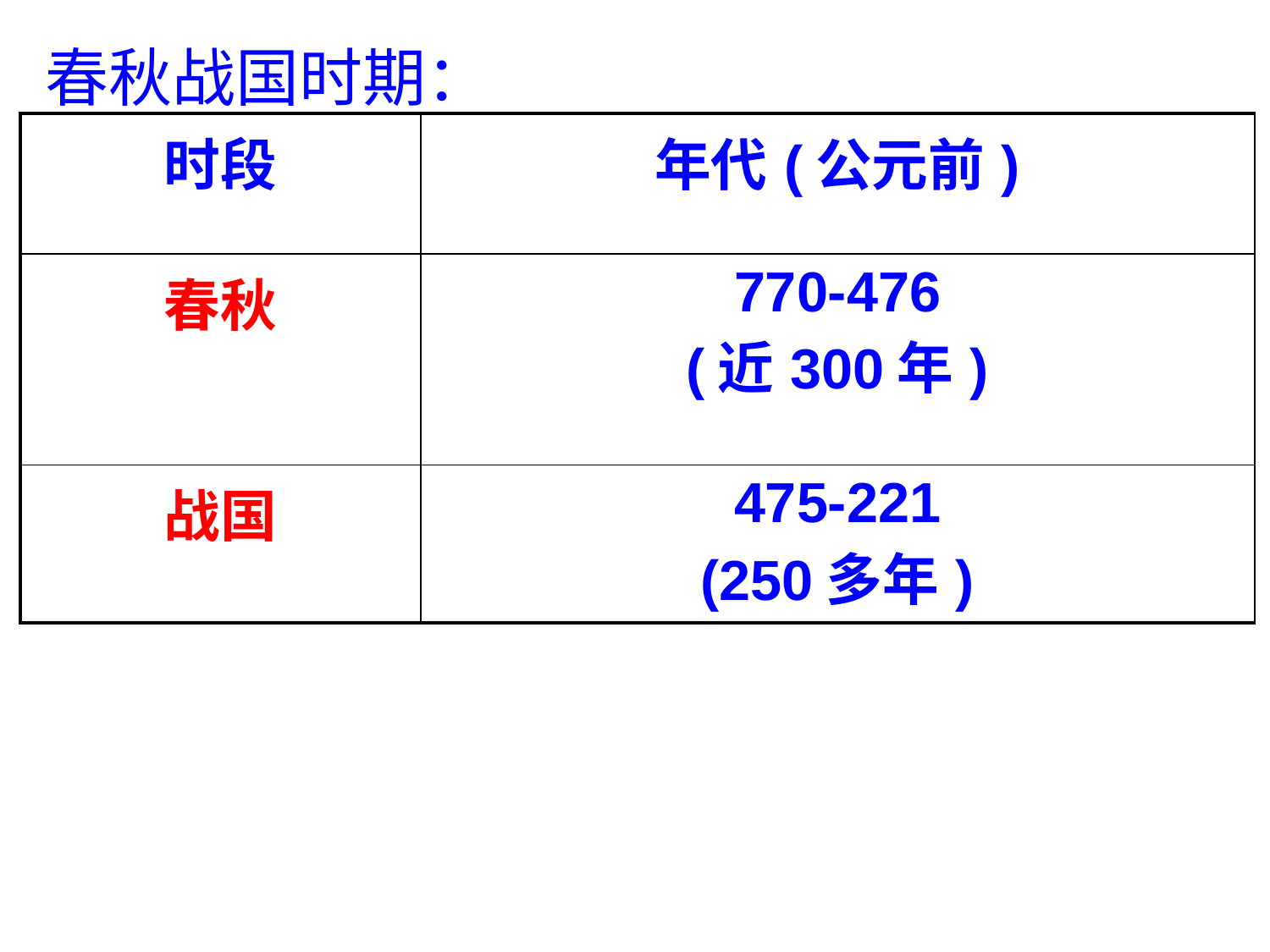

春秋战国时期：
| 时段 | 年代(公元前) |
| --- | --- |
| 春秋 | 770-476 (近300年) |
| 战国 | 475-221 (250多年) |